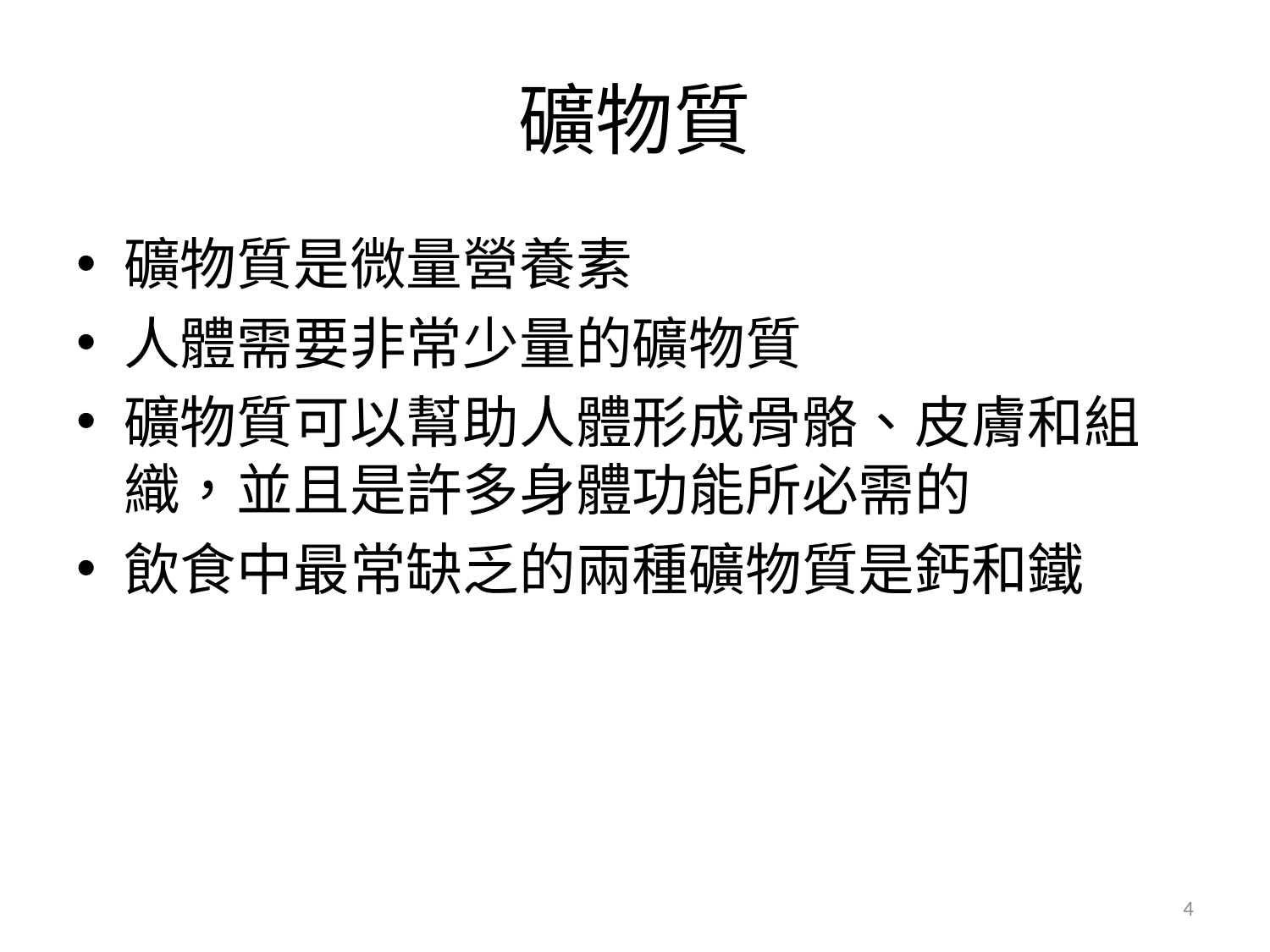

# 礦物質
礦物質是微量營養素
人體需要非常少量的礦物質
礦物質可以幫助人體形成骨骼、皮膚和組織，並且是許多身體功能所必需的
飲食中最常缺乏的兩種礦物質是鈣和鐵
4